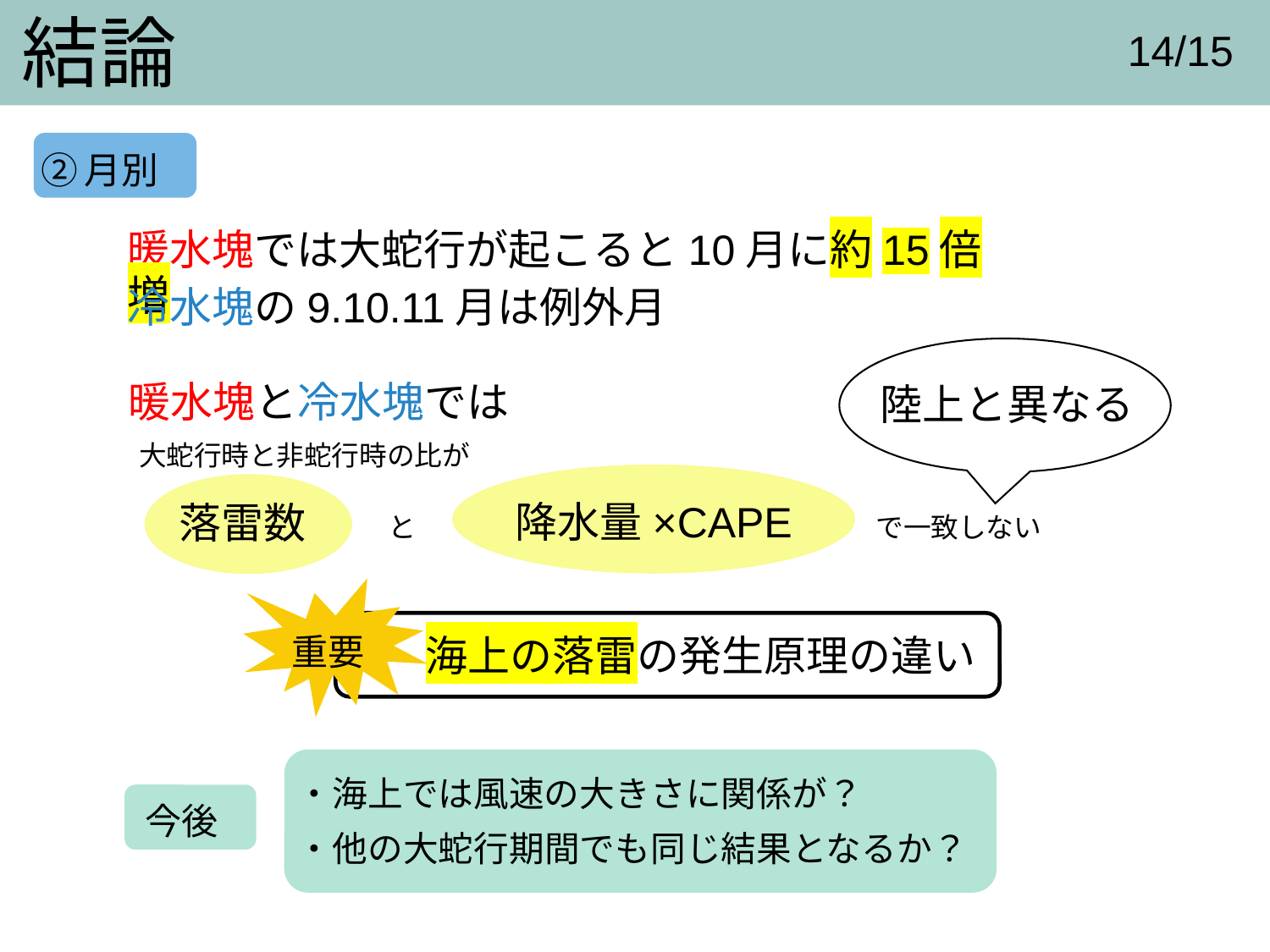

# 結論
14/15

②月別
暖水塊では大蛇行が起こると10月に約15倍増

冷水塊の9.10.11月は例外月

暖水塊と冷水塊では

陸上と異なる

大蛇行時と非蛇行時の比が

降水量×CAPE

落雷数

と
で一致しない

重要
海上の落雷の発生原理の違い

・海上では風速の大きさに関係が？
・他の大蛇行期間でも同じ結果となるか？

今後